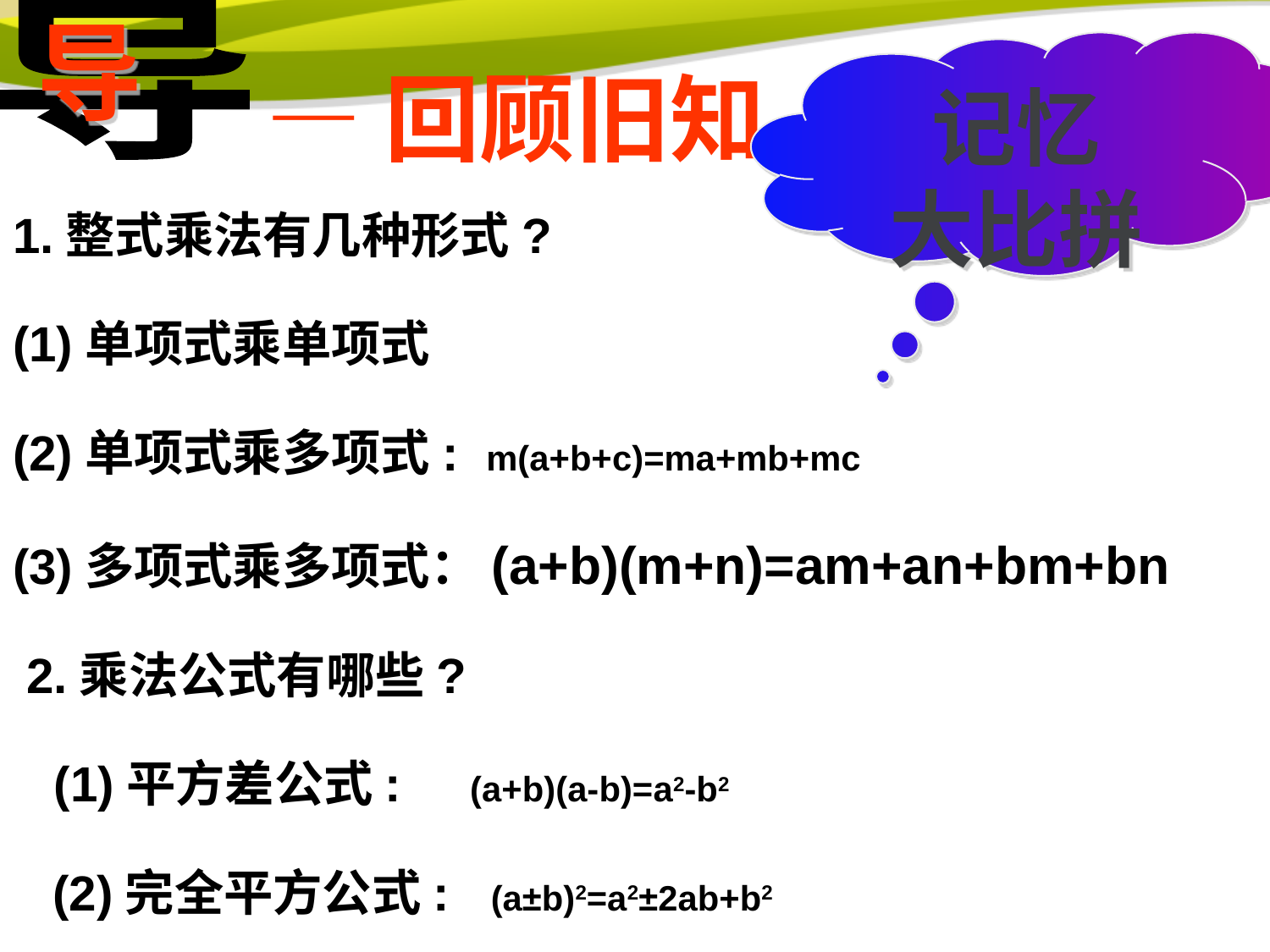

导
导
记忆
大比拼
—回顾旧知
1.整式乘法有几种形式?
(1)单项式乘单项式
(2)单项式乘多项式:  m(a+b+c)=ma+mb+mc
(3)多项式乘多项式：(a+b)(m+n)=am+an+bm+bn
 2.乘法公式有哪些?
   (1)平方差公式:     (a+b)(a-b)=a2-b2
     (2)完全平方公式:   (a±b)2=a2±2ab+b2